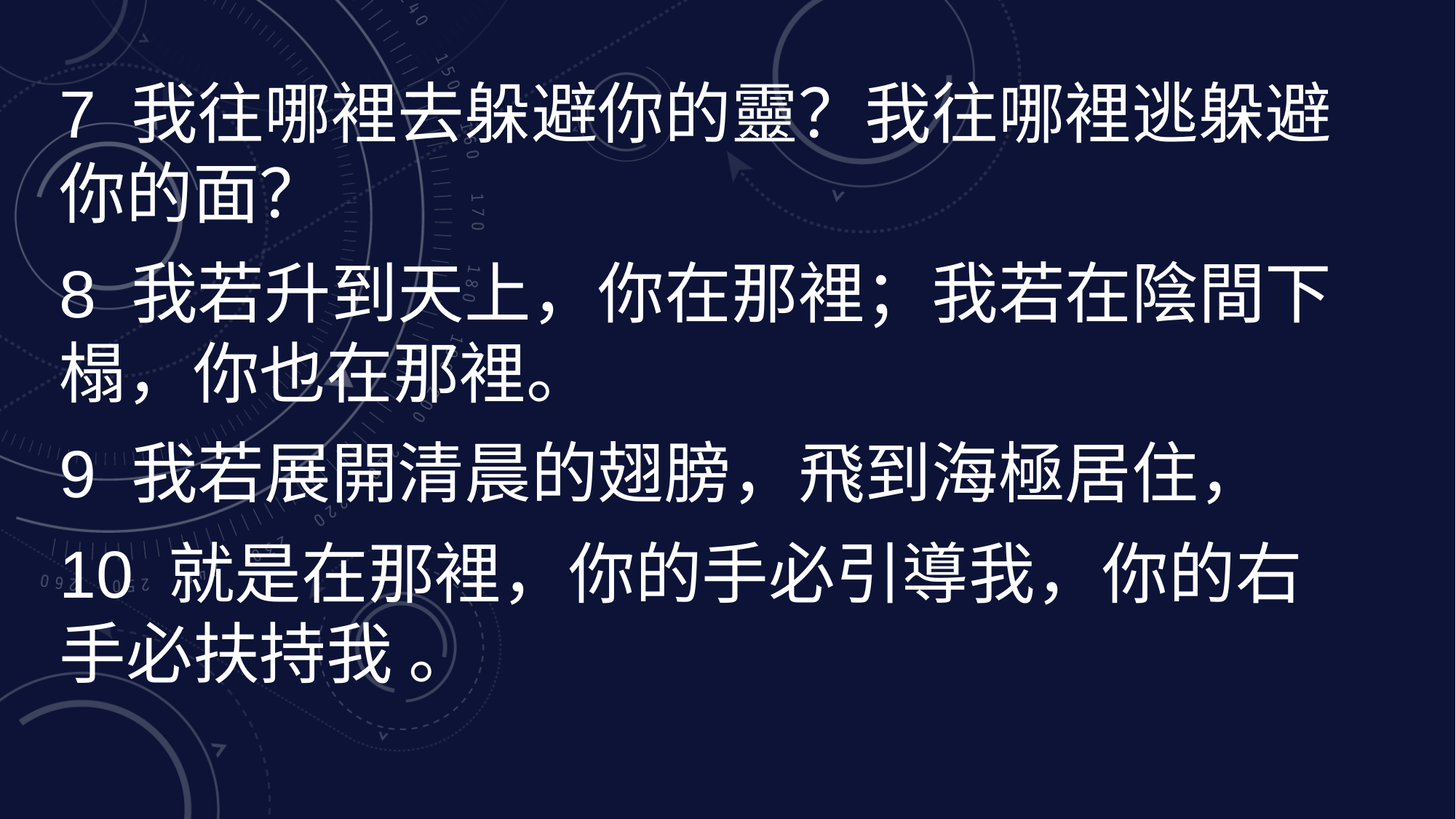

7 我往哪裡去躲避你的靈？我往哪裡逃躲避你的面？

8 我若升到天上，你在那裡；我若在陰間下榻，你也在那裡。

9 我若展開清晨的翅膀，飛到海極居住，

10 就是在那裡，你的手必引導我，你的右手必扶持我 。